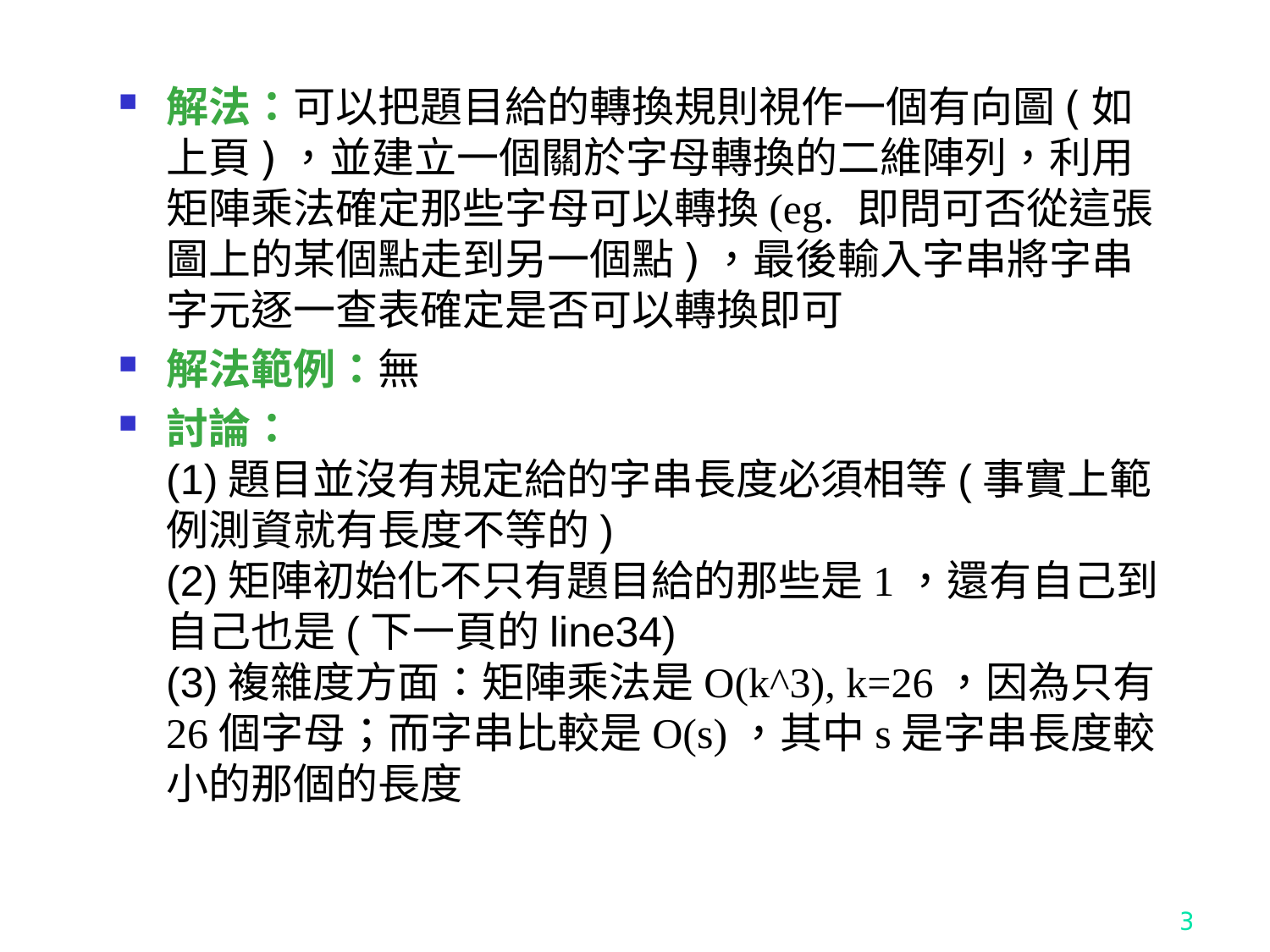

解法：可以把題目給的轉換規則視作一個有向圖(如上頁)，並建立一個關於字母轉換的二維陣列，利用矩陣乘法確定那些字母可以轉換(eg. 即問可否從這張圖上的某個點走到另一個點)，最後輸入字串將字串字元逐一查表確定是否可以轉換即可
解法範例：無
討論：
(1)題目並沒有規定給的字串長度必須相等(事實上範例測資就有長度不等的)
(2)矩陣初始化不只有題目給的那些是1，還有自己到自己也是(下一頁的line34)
(3)複雜度方面：矩陣乘法是O(k^3), k=26，因為只有26個字母；而字串比較是O(s)，其中s是字串長度較小的那個的長度

3